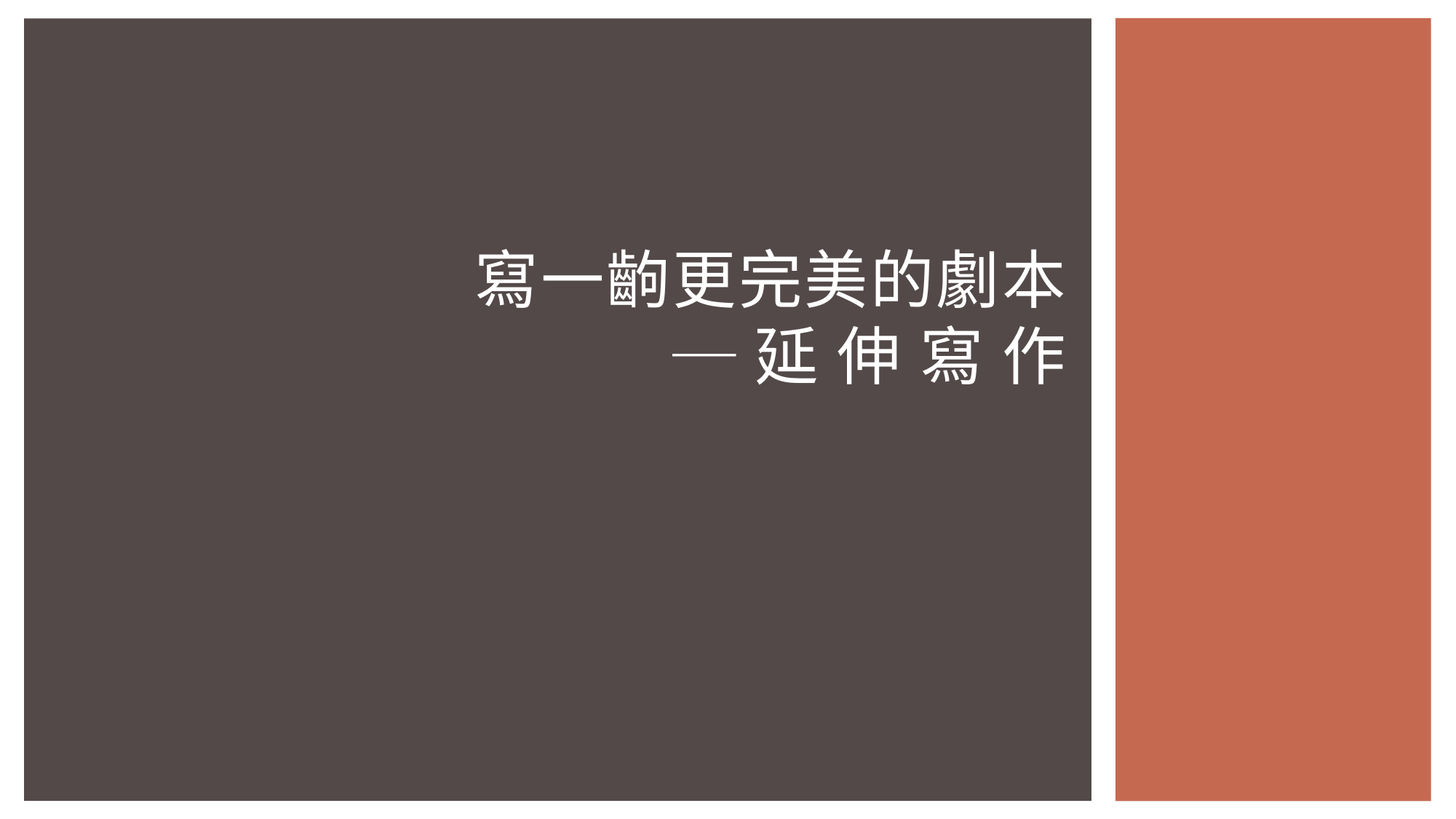

# 寫一齣更完美的劇本 ─ 延 伸 寫 作